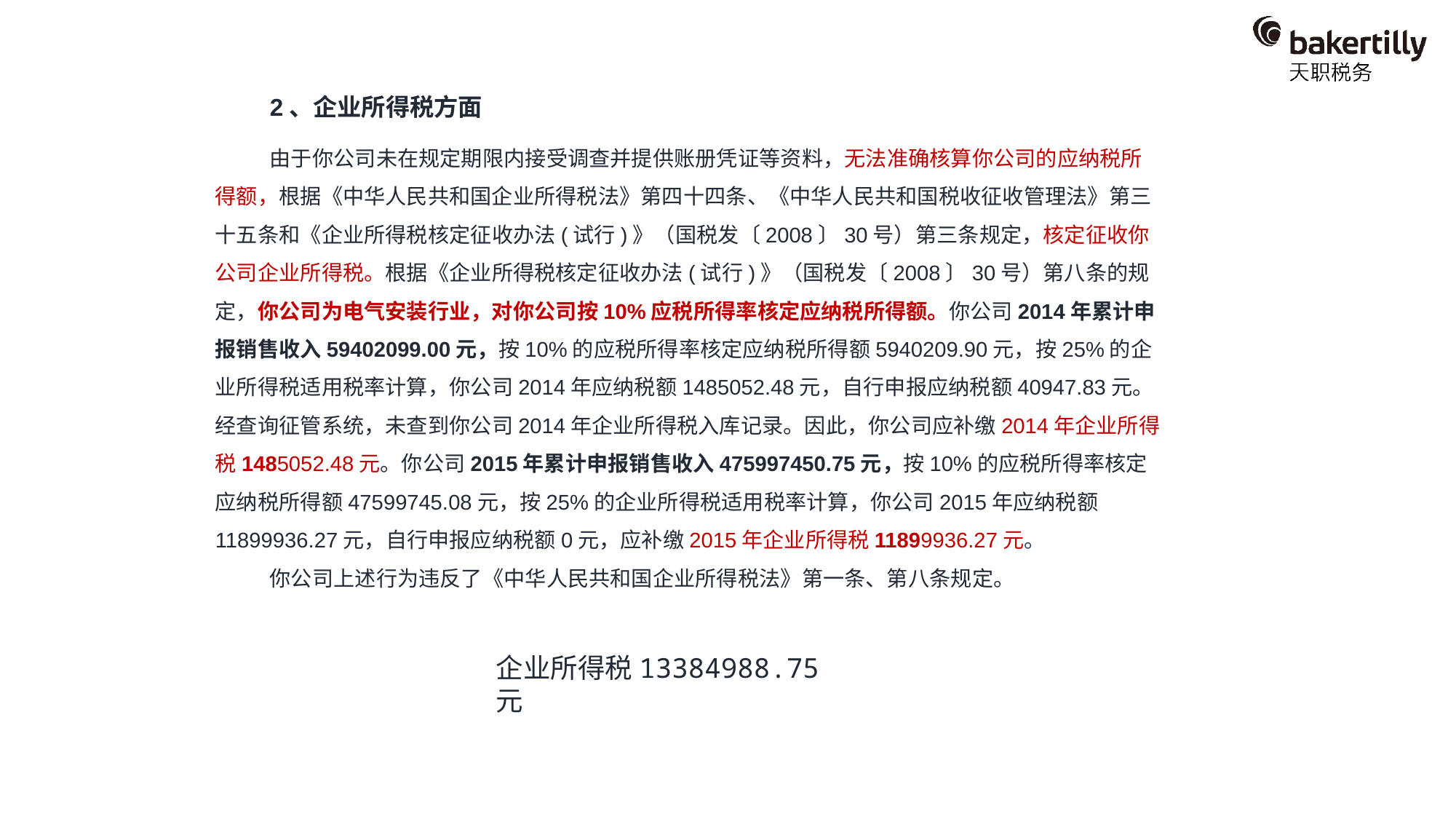

2、企业所得税方面

由于你公司未在规定期限内接受调查并提供账册凭证等资料，无法准确核算你公司的应纳税所得额，根据《中华人民共和国企业所得税法》第四十四条、《中华人民共和国税收征收管理法》第三十五条和《企业所得税核定征收办法(试行)》（国税发〔2008〕30号）第三条规定，核定征收你公司企业所得税。根据《企业所得税核定征收办法(试行)》（国税发〔2008〕30号）第八条的规定，你公司为电气安装行业，对你公司按10%应税所得率核定应纳税所得额。你公司2014年累计申报销售收入59402099.00元，按10%的应税所得率核定应纳税所得额5940209.90元，按25%的企业所得税适用税率计算，你公司2014年应纳税额1485052.48元，自行申报应纳税额40947.83元。经查询征管系统，未查到你公司2014年企业所得税入库记录。因此，你公司应补缴2014年企业所得税1485052.48元。你公司2015年累计申报销售收入475997450.75元，按10%的应税所得率核定应纳税所得额47599745.08元，按25%的企业所得税适用税率计算，你公司2015年应纳税额11899936.27元，自行申报应纳税额0元，应补缴2015年企业所得税11899936.27元。
你公司上述行为违反了《中华人民共和国企业所得税法》第一条、第八条规定。
企业所得税13384988.75元